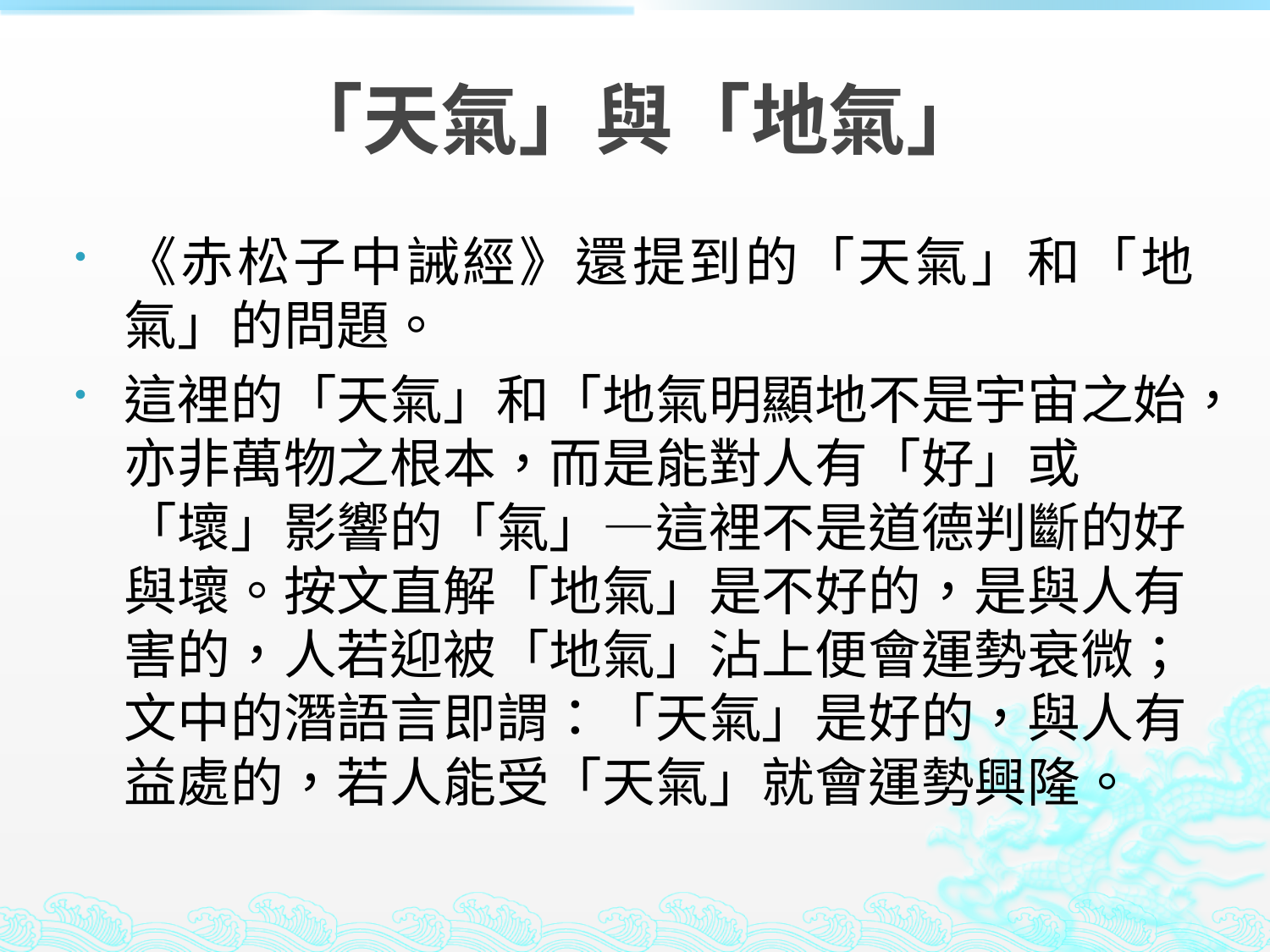

# 「天氣」與「地氣」
《赤松子中誡經》還提到的「天氣」和「地氣」的問題。
這裡的「天氣」和「地氣明顯地不是宇宙之始，亦非萬物之根本，而是能對人有「好」或「壞」影響的「氣」—這裡不是道德判斷的好與壞。按文直解「地氣」是不好的，是與人有害的，人若迎被「地氣」沾上便會運勢衰微；文中的潛語言即謂：「天氣」是好的，與人有益處的，若人能受「天氣」就會運勢興隆。